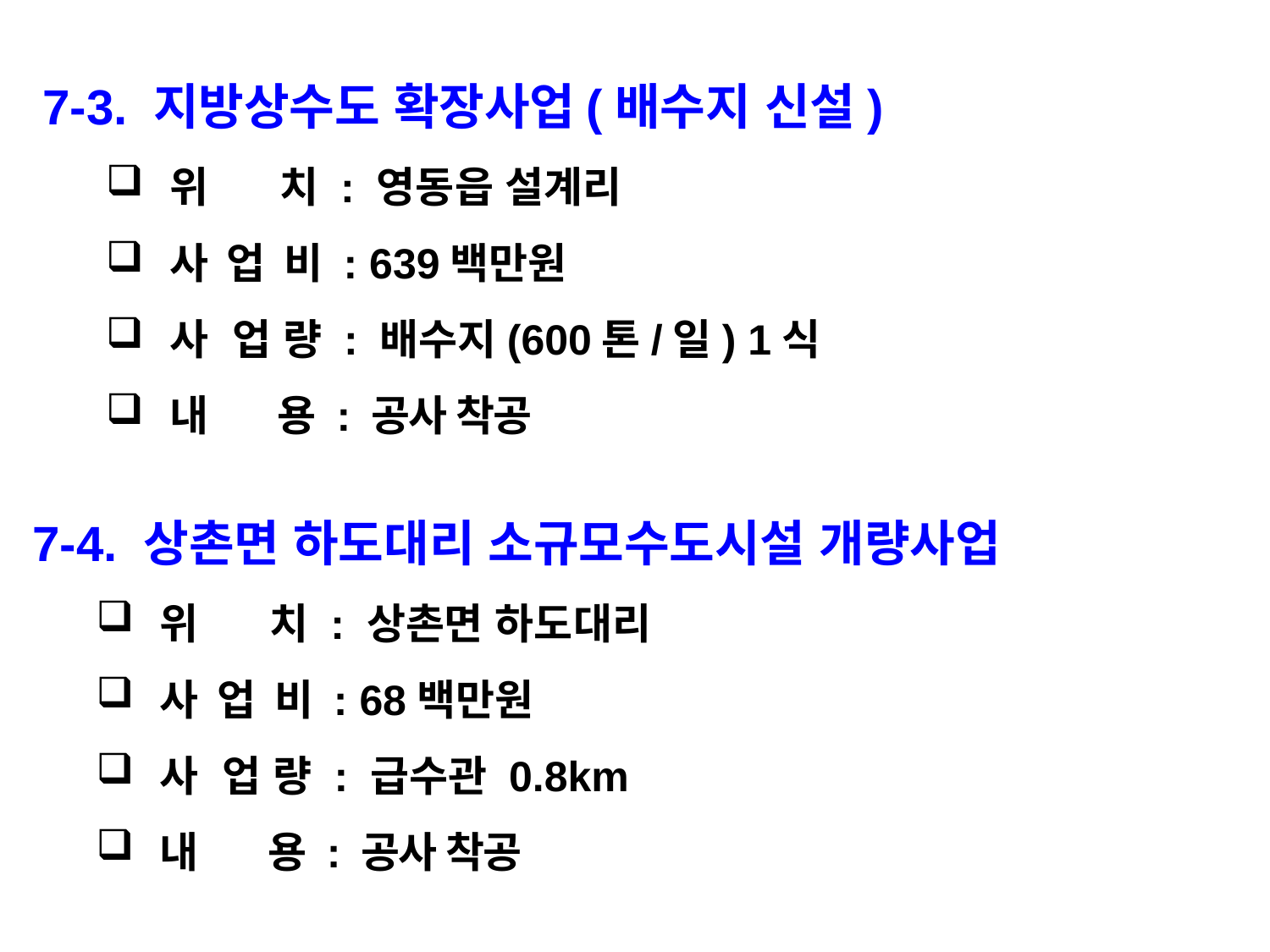

7-3. 지방상수도 확장사업(배수지 신설)
위      치 : 영동읍 설계리
사  업  비 : 639백만원
사  업 량 : 배수지(600톤/일) 1식
내       용 : 공사 착공
7-4. 상촌면 하도대리 소규모수도시설 개량사업
위      치 : 상촌면 하도대리
사  업  비 : 68백만원
사  업 량 : 급수관 0.8km
내       용 : 공사 착공